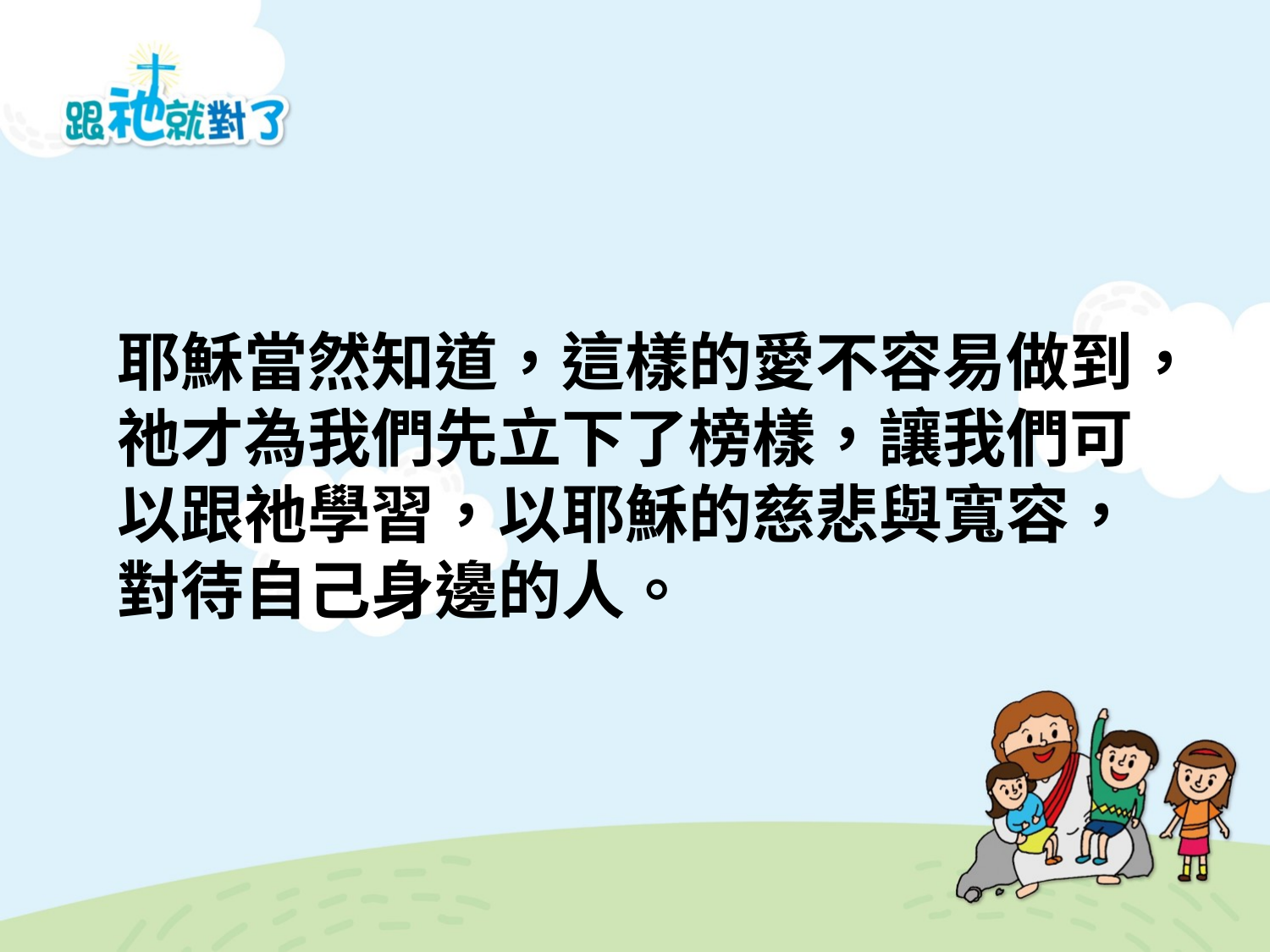

耶穌當然知道，這樣的愛不容易做到，祂才為我們先立下了榜樣，讓我們可以跟祂學習，以耶穌的慈悲與寬容，對待自己身邊的人。